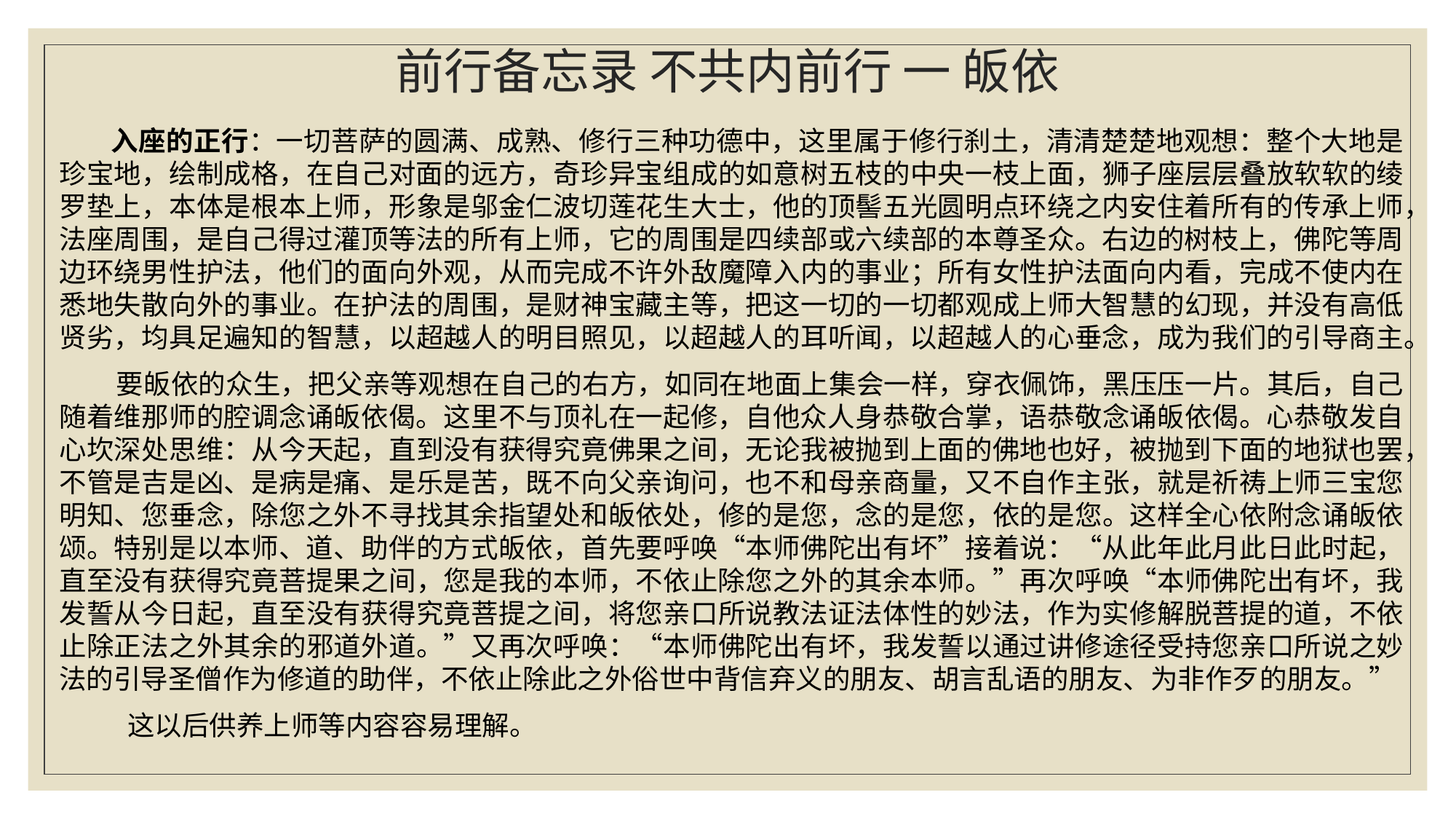

# 前行备忘录 不共内前行 一 皈依
       入座的正行：一切菩萨的圆满、成熟、修行三种功德中，这里属于修行刹土，清清楚楚地观想：整个大地是珍宝地，绘制成格，在自己对面的远方，奇珍异宝组成的如意树五枝的中央一枝上面，狮子座层层叠放软软的绫罗垫上，本体是根本上师，形象是邬金仁波切莲花生大士，他的顶髻五光圆明点环绕之内安住着所有的传承上师，法座周围，是自己得过灌顶等法的所有上师，它的周围是四续部或六续部的本尊圣众。右边的树枝上，佛陀等周边环绕男性护法，他们的面向外观，从而完成不许外敌魔障入内的事业；所有女性护法面向内看，完成不使内在悉地失散向外的事业。在护法的周围，是财神宝藏主等，把这一切的一切都观成上师大智慧的幻现，并没有高低贤劣，均具足遍知的智慧，以超越人的明目照见，以超越人的耳听闻，以超越人的心垂念，成为我们的引导商主。
        要皈依的众生，把父亲等观想在自己的右方，如同在地面上集会一样，穿衣佩饰，黑压压一片。其后，自己随着维那师的腔调念诵皈依偈。这里不与顶礼在一起修，自他众人身恭敬合掌，语恭敬念诵皈依偈。心恭敬发自心坎深处思维：从今天起，直到没有获得究竟佛果之间，无论我被抛到上面的佛地也好，被抛到下面的地狱也罢，不管是吉是凶、是病是痛、是乐是苦，既不向父亲询问，也不和母亲商量，又不自作主张，就是祈祷上师三宝您明知、您垂念，除您之外不寻找其余指望处和皈依处，修的是您，念的是您，依的是您。这样全心依附念诵皈依颂。特别是以本师、道、助伴的方式皈依，首先要呼唤“本师佛陀出有坏”接着说：“从此年此月此日此时起，直至没有获得究竟菩提果之间，您是我的本师，不依止除您之外的其余本师。”再次呼唤“本师佛陀出有坏，我发誓从今日起，直至没有获得究竟菩提之间，将您亲口所说教法证法体性的妙法，作为实修解脱菩提的道，不依止除正法之外其余的邪道外道。”又再次呼唤：“本师佛陀出有坏，我发誓以通过讲修途径受持您亲口所说之妙法的引导圣僧作为修道的助伴，不依止除此之外俗世中背信弃义的朋友、胡言乱语的朋友、为非作歹的朋友。”
          这以后供养上师等内容容易理解。